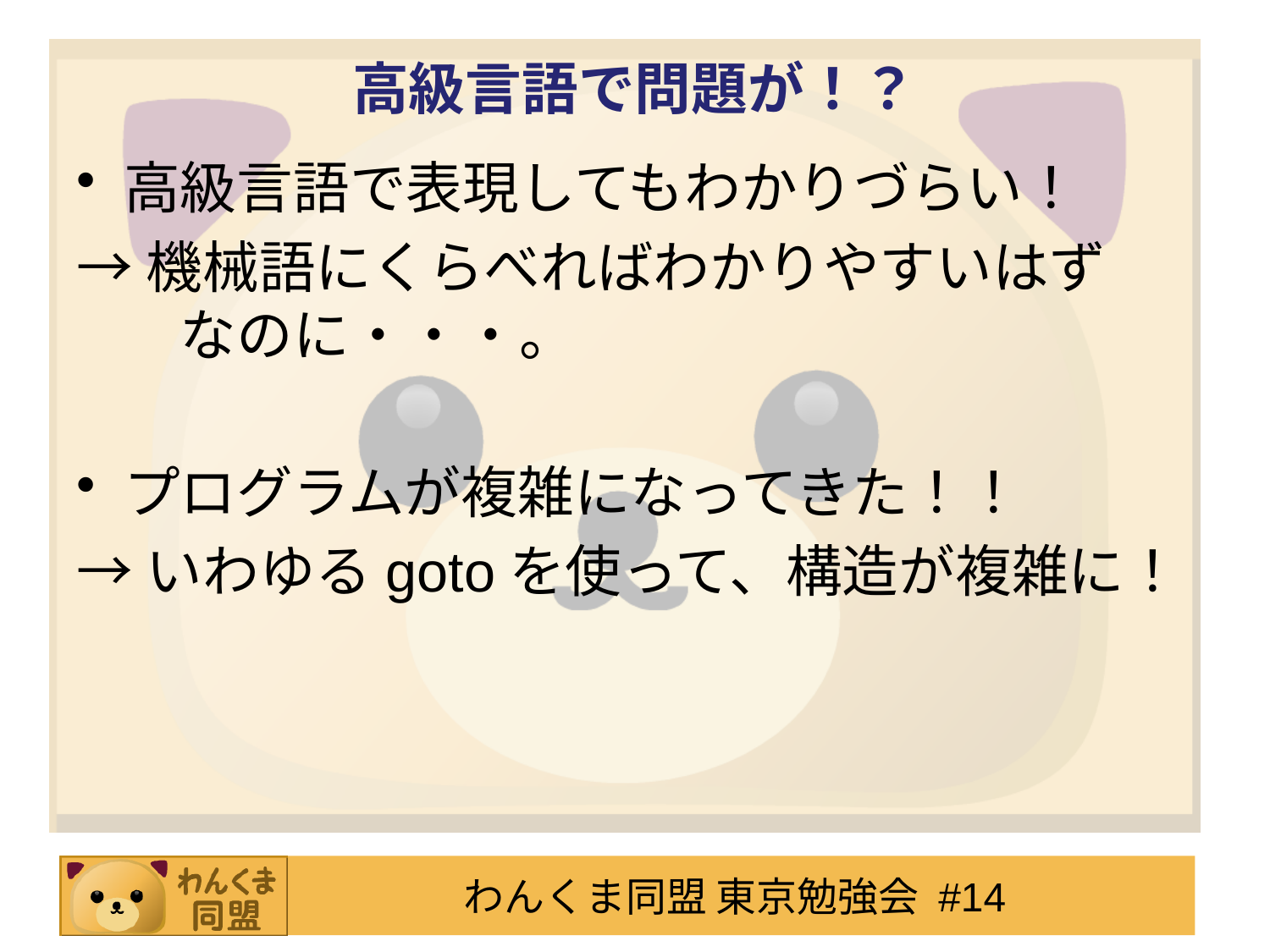

# 高級言語で問題が！？
高級言語で表現してもわかりづらい！
→機械語にくらべればわかりやすいはず　　なのに・・・。

プログラムが複雑になってきた！！
→いわゆるgotoを使って、構造が複雑に！